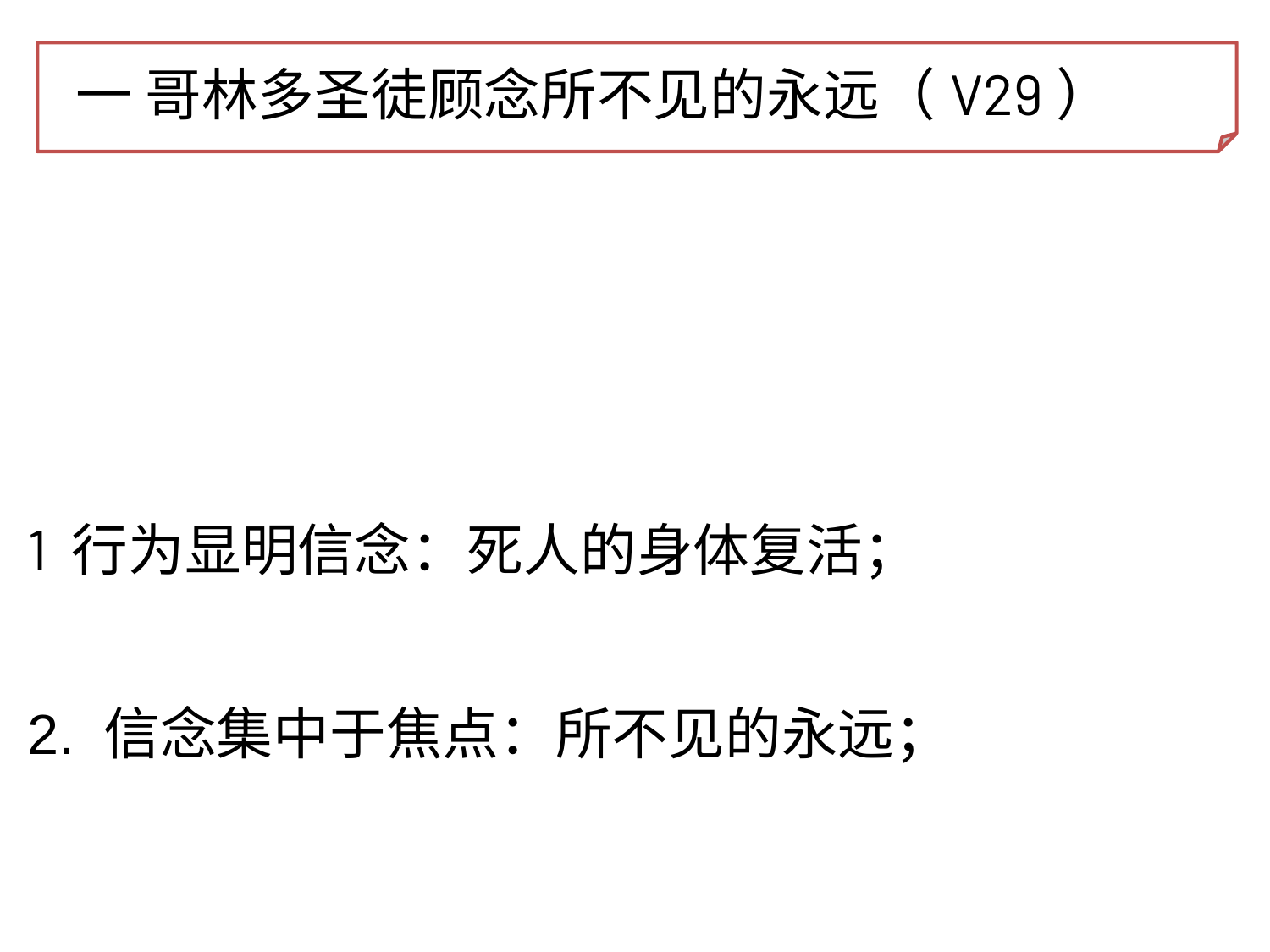

一 哥林多圣徒顾念所不见的永远（V29）

1 行为显明信念：死人的身体复活；

2. 信念集中于焦点：所不见的永远；